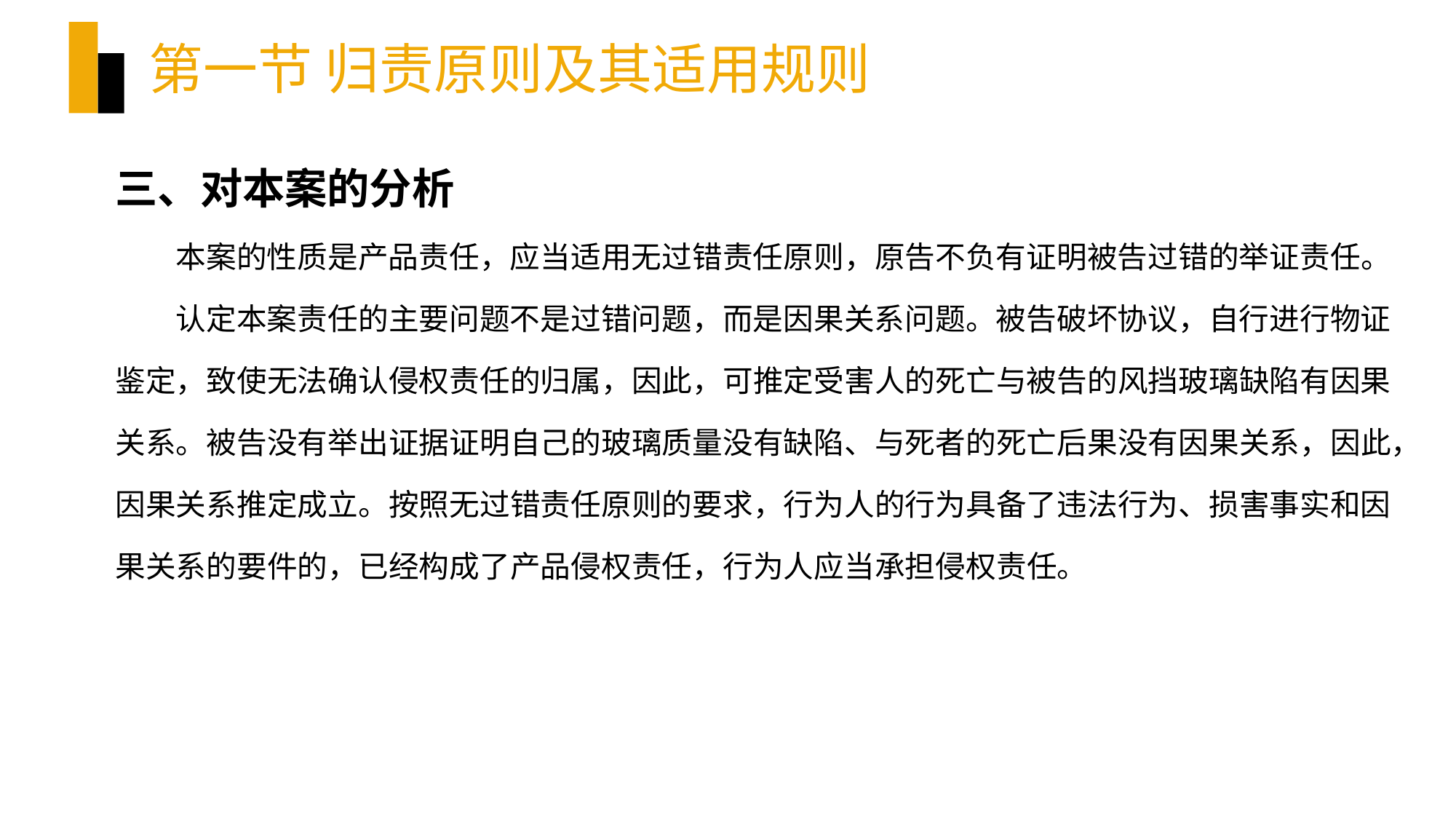

# 第一节 归责原则及其适用规则
三、对本案的分析
本案的性质是产品责任，应当适用无过错责任原则，原告不负有证明被告过错的举证责任。
认定本案责任的主要问题不是过错问题，而是因果关系问题。被告破坏协议，自行进行物证鉴定，致使无法确认侵权责任的归属，因此，可推定受害人的死亡与被告的风挡玻璃缺陷有因果关系。被告没有举出证据证明自己的玻璃质量没有缺陷、与死者的死亡后果没有因果关系，因此，因果关系推定成立。按照无过错责任原则的要求，行为人的行为具备了违法行为、损害事实和因果关系的要件的，已经构成了产品侵权责任，行为人应当承担侵权责任。